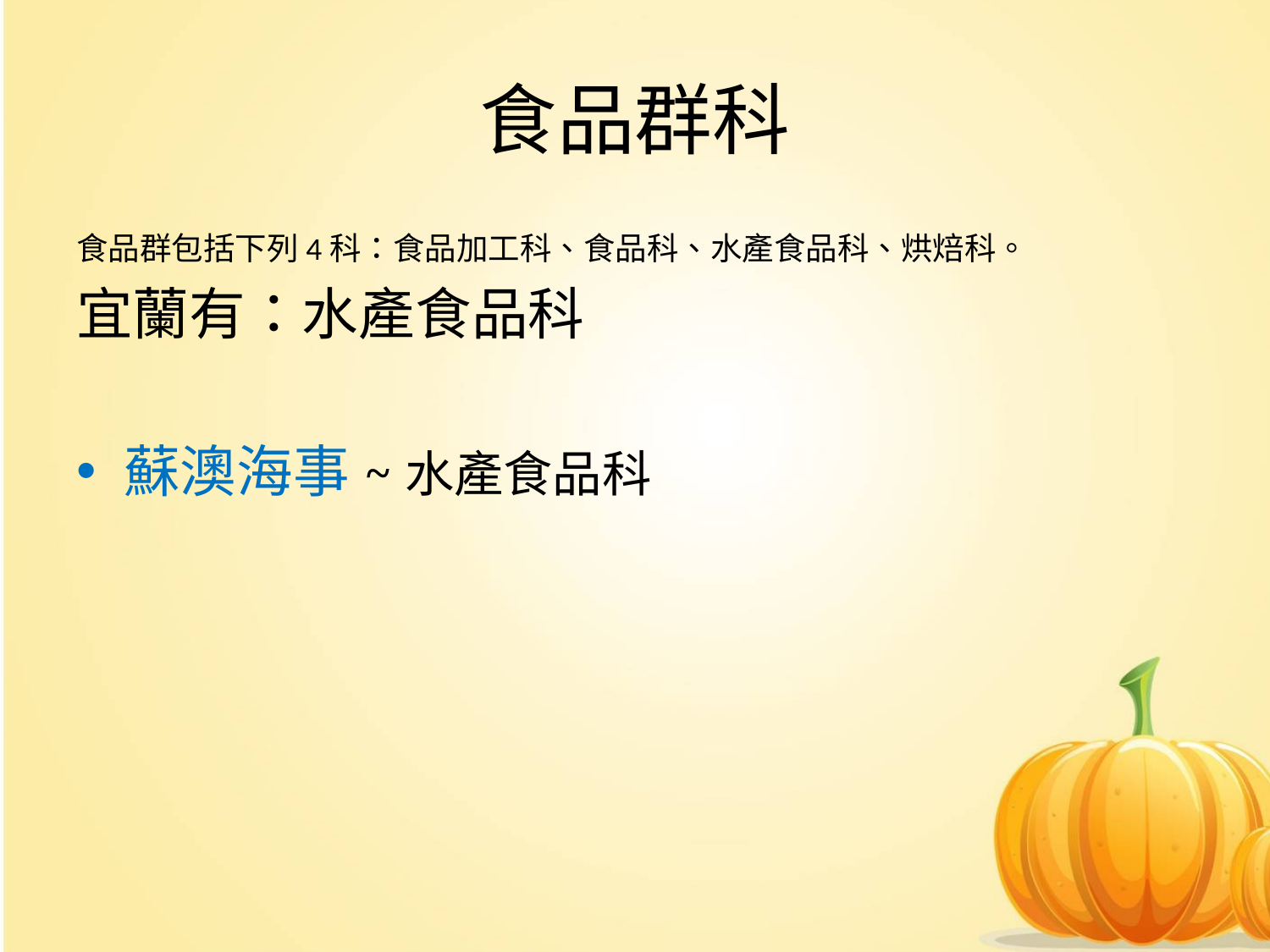

# 食品群科
食品群包括下列4科：食品加工科、食品科、水產食品科、烘焙科。
宜蘭有：水產食品科

蘇澳海事~水產食品科